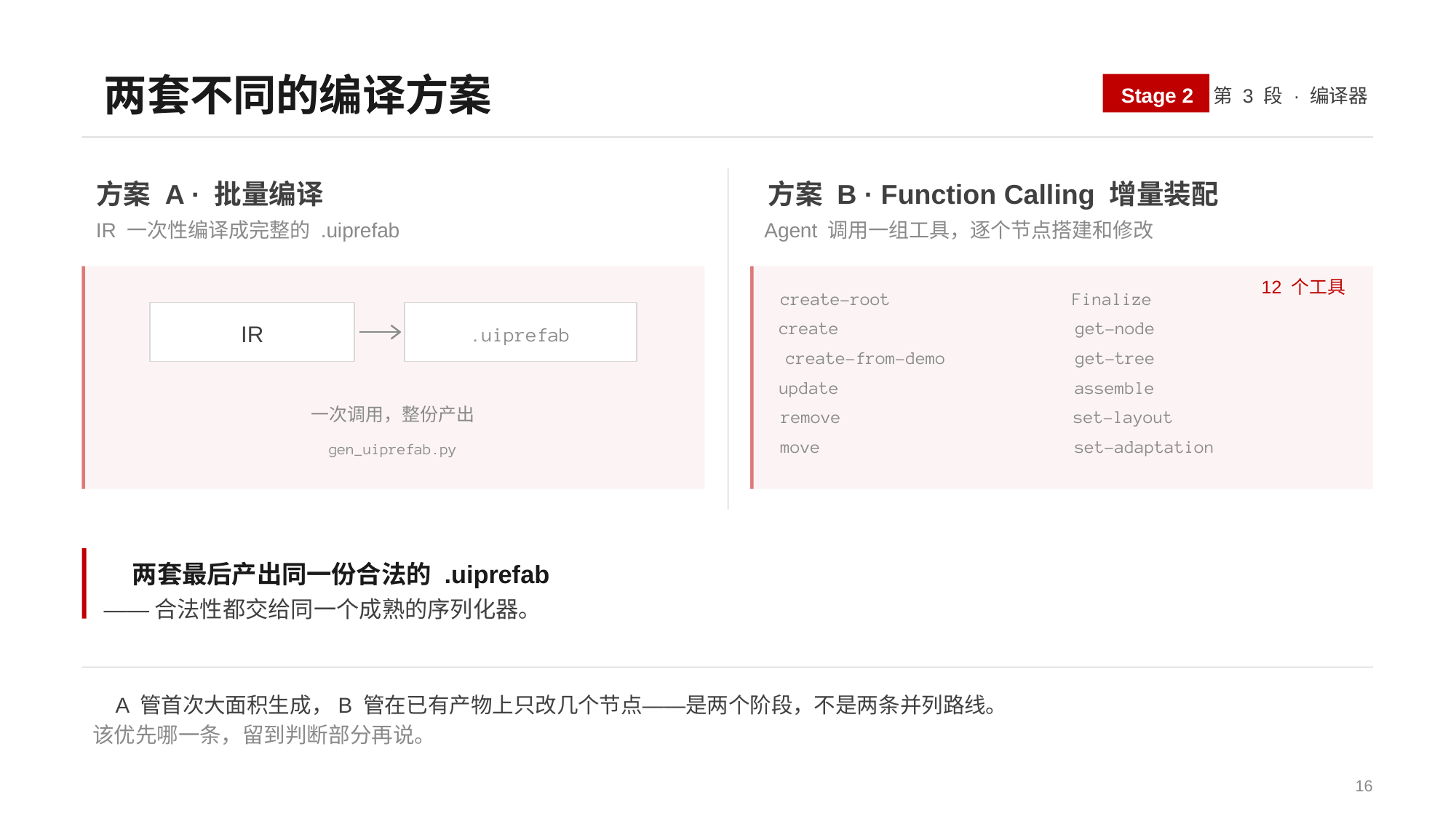

两套不同的编译方案

Stage 2
第 3 段 · 编译器

方案 A · 批量编译
方案 B · Function Calling 增量装配
IR 一次性编译成完整的 .uiprefab
Agent 调用一组工具，逐个节点搭建和修改

12 个工具
create-root
Finalize

create
get-node
IR
.uiprefab

create-from-demo
get-tree
update
assemble
一次调用，整份产出
remove
set-layout
move
set-adaptation
gen_uiprefab.py

两套最后产出同一份合法的 .uiprefab
——合法性都交给同一个成熟的序列化器。

A 管首次大面积生成，B 管在已有产物上只改几个节点——是两个阶段，不是两条并列路线。
该优先哪一条，留到判断部分再说。
16